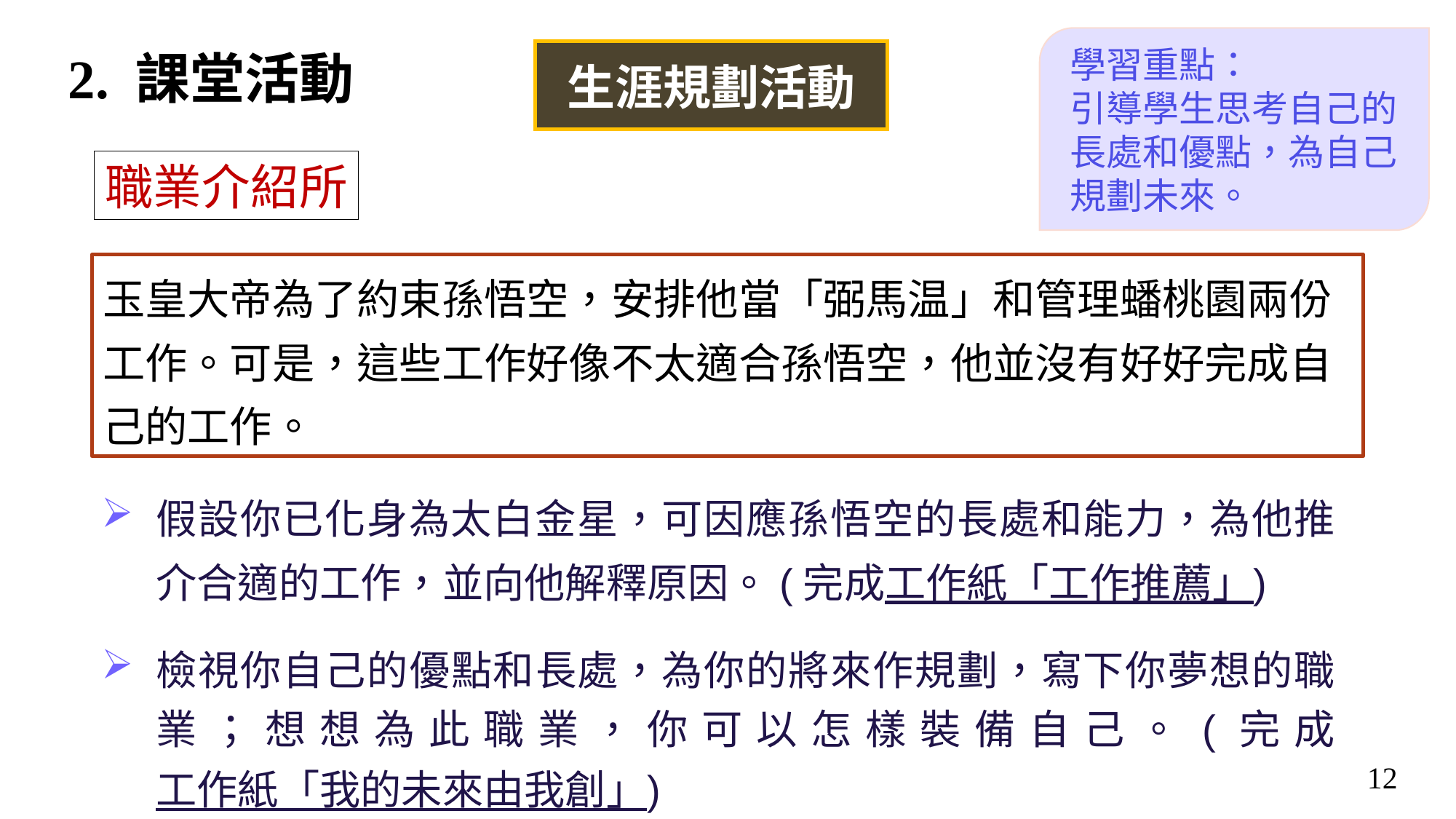

學習重點：
引導學生思考自己的長處和優點，為自己規劃未來。
2. 課堂活動
生涯規劃活動
職業介紹所
玉皇大帝為了約束孫悟空，安排他當「弼馬温」和管理蟠桃園兩份工作。可是，這些工作好像不太適合孫悟空，他並沒有好好完成自己的工作。
假設你已化身為太白金星，可因應孫悟空的長處和能力，為他推介合適的工作，並向他解釋原因。(完成工作紙「工作推薦」)
檢視你自己的優點和長處，為你的將來作規劃，寫下你夢想的職業；想想為此職業，你可以怎樣裝備自己。(完成工作紙「我的未來由我創」)
12